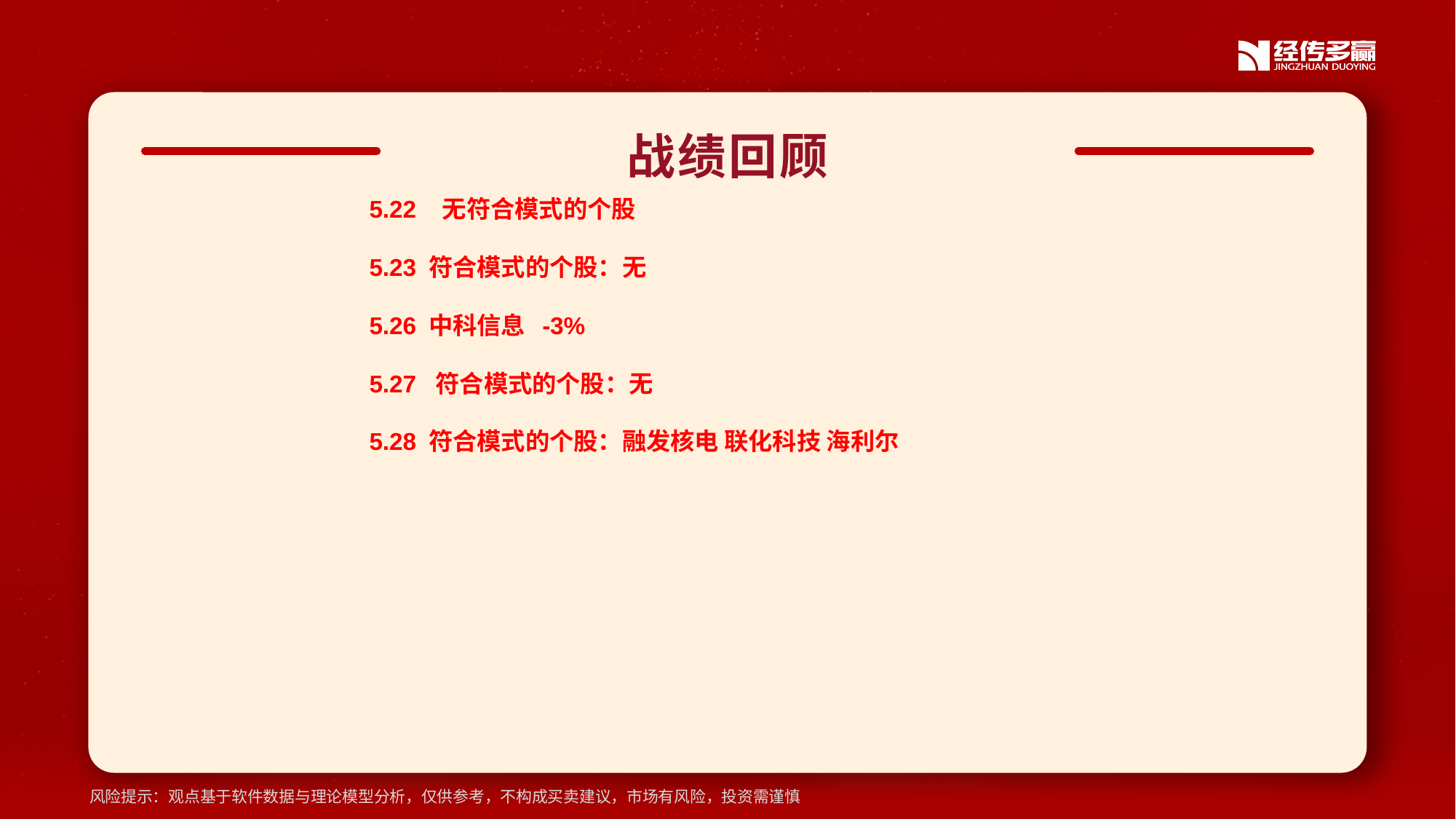

战绩回顾
5.22   无符合模式的个股

5.23 符合模式的个股：无

5.26 中科信息  -3%

5.27  符合模式的个股：无

5.28 符合模式的个股：融发核电 联化科技 海利尔